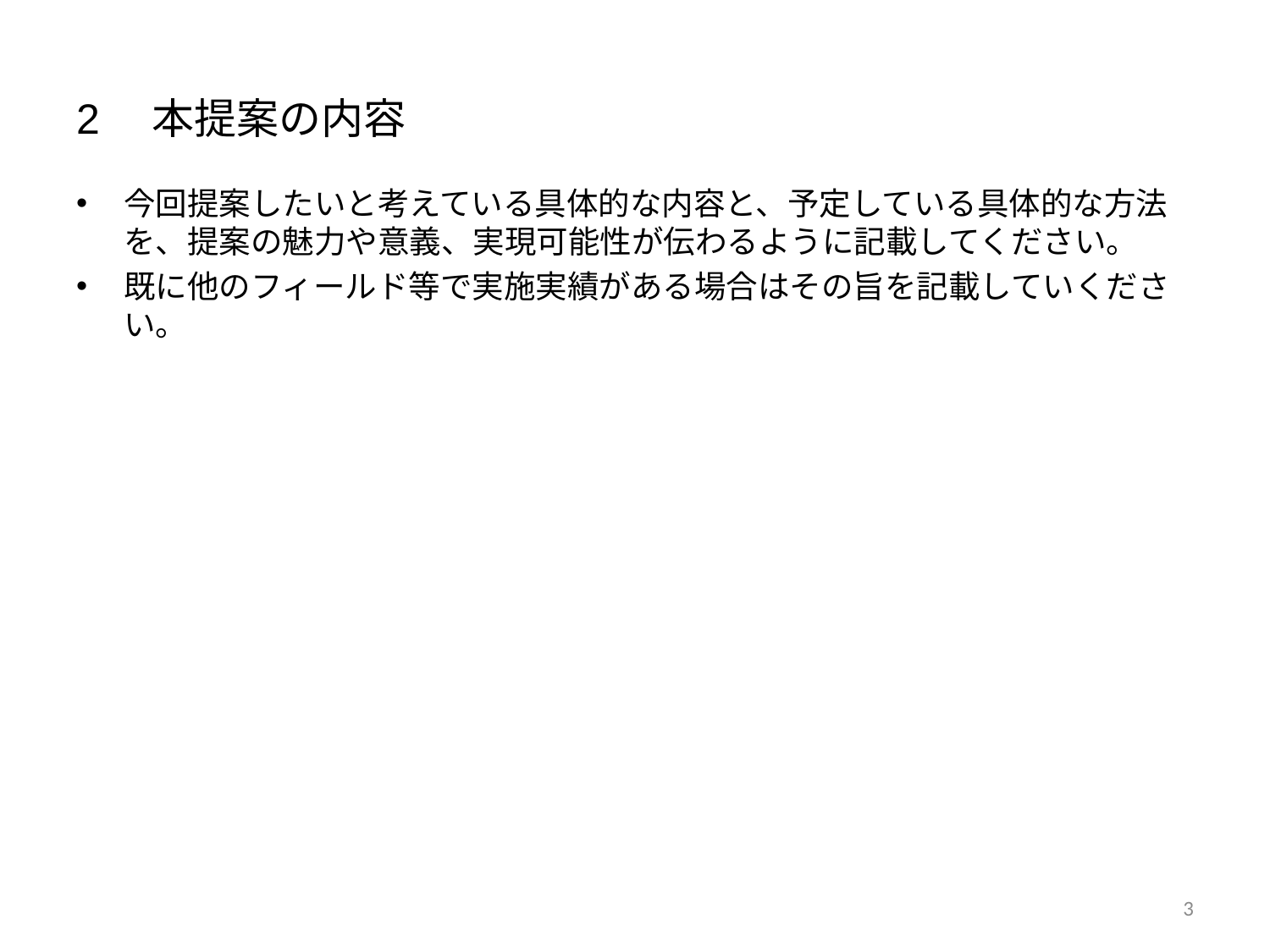

# 2　本提案の内容
今回提案したいと考えている具体的な内容と、予定している具体的な方法を、提案の魅力や意義、実現可能性が伝わるように記載してください。
既に他のフィールド等で実施実績がある場合はその旨を記載していください。
3